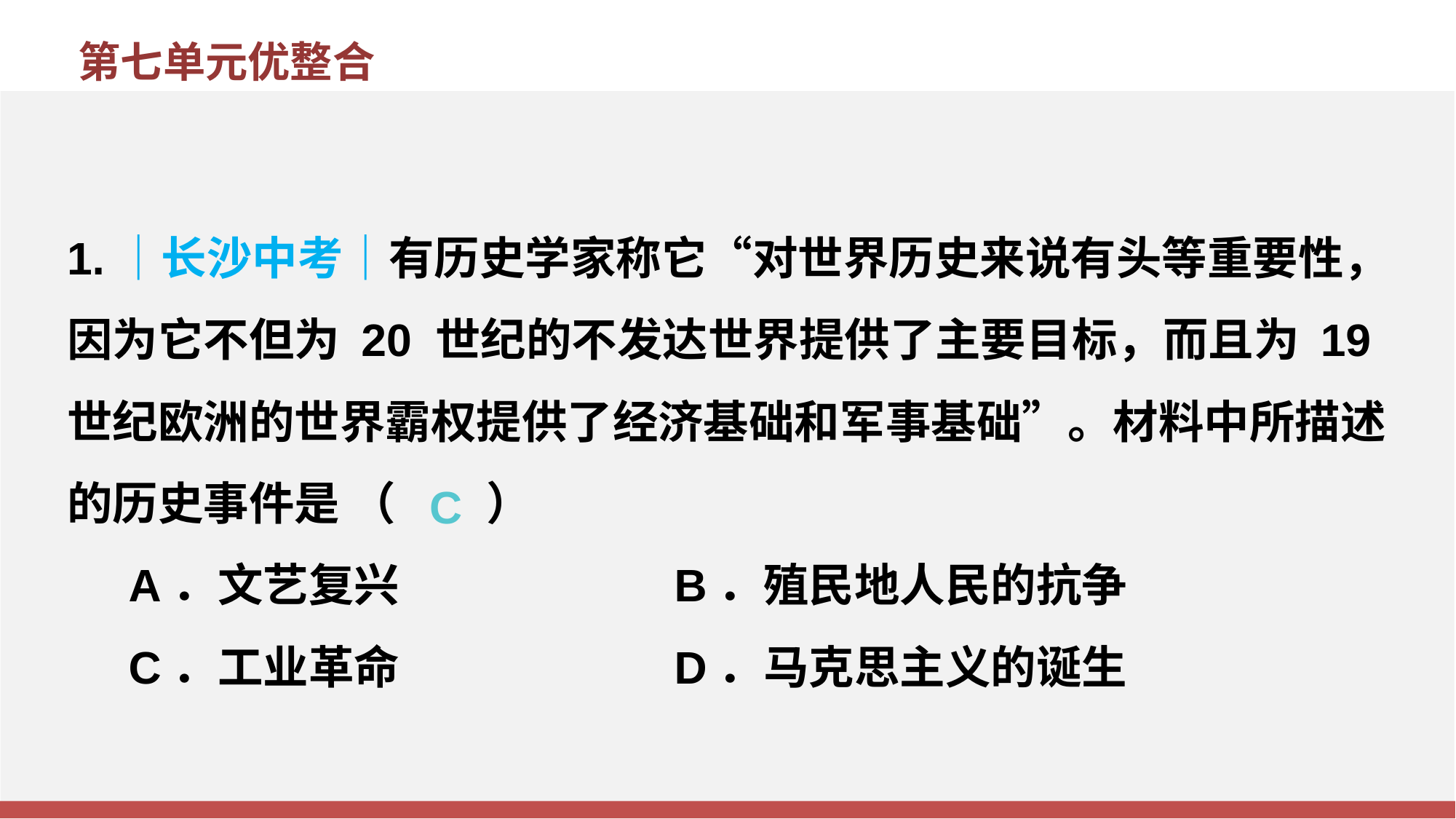

第七单元优整合

1.｜长沙中考｜有历史学家称它“对世界历史来说有头等重要性，
因为它不但为 20 世纪的不发达世界提供了主要目标，而且为 19
世纪欧洲的世界霸权提供了经济基础和军事基础”。材料中所描述
的历史事件是 （　　）
A．文艺复兴       		B．殖民地人民的抗争
C．工业革命       		D．马克思主义的诞生
C